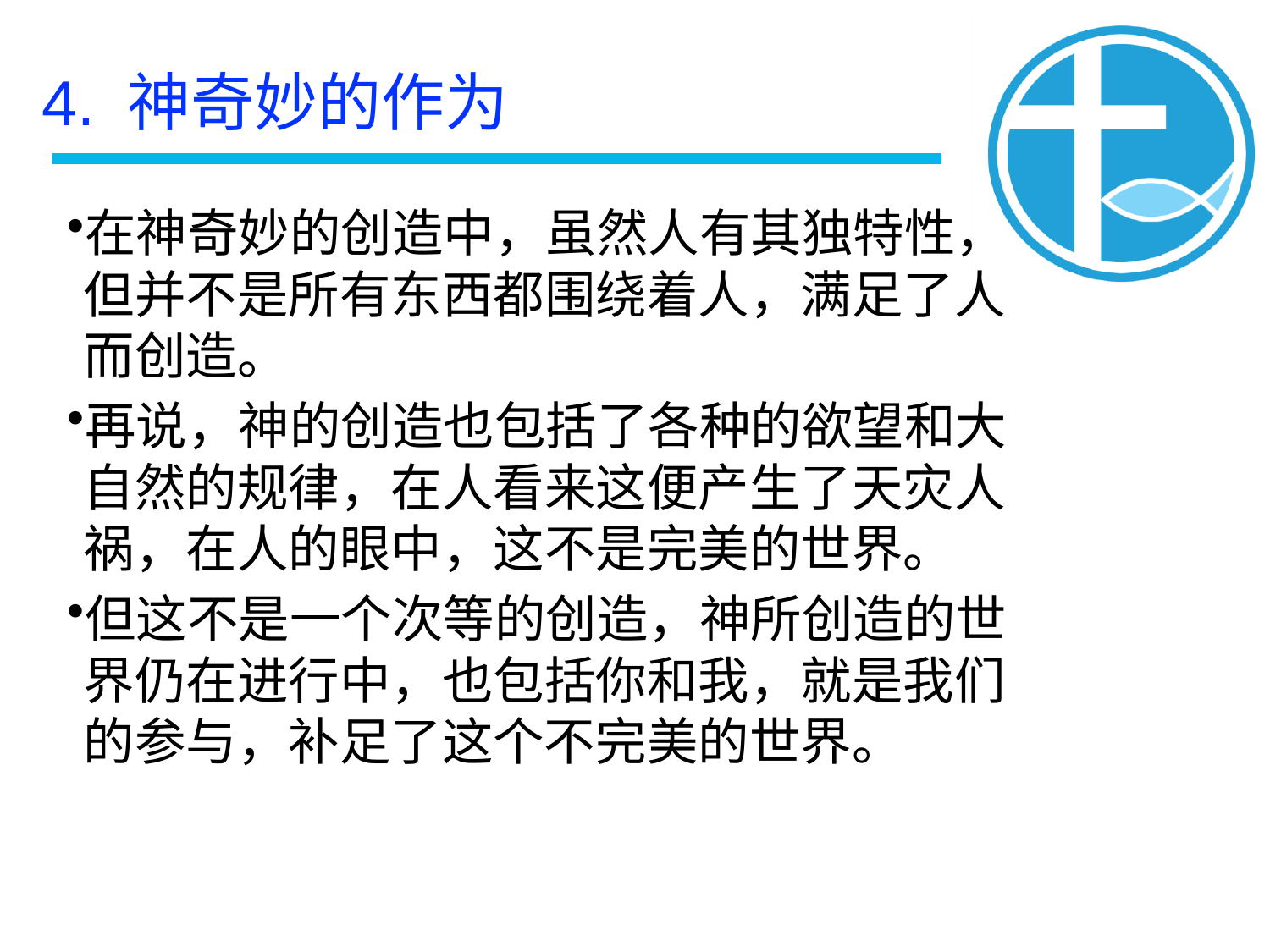

4. 神奇妙的作为
在神奇妙的创造中，虽然人有其独特性，但并不是所有东西都围绕着人，满足了人而创造。
再说，神的创造也包括了各种的欲望和大自然的规律，在人看来这便产生了天灾人祸，在人的眼中，这不是完美的世界。
但这不是一个次等的创造，神所创造的世界仍在进行中，也包括你和我，就是我们的参与，补足了这个不完美的世界。